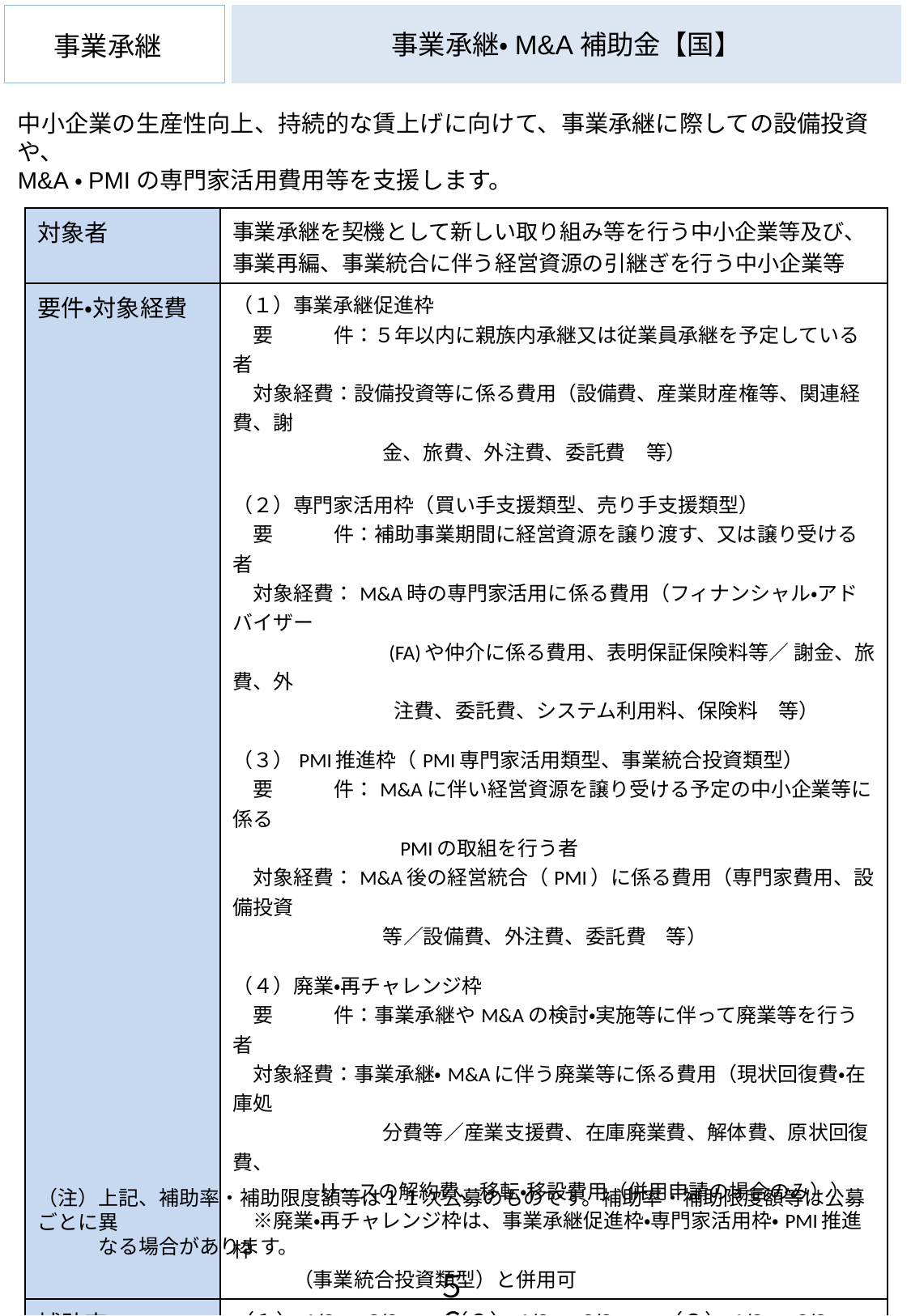

事業承継
事業承継・M&A補助金【国】
中小企業の生産性向上、持続的な賃上げに向けて、事業承継に際しての設備投資や、
M&A・PMIの専門家活用費用等を支援します。
| 対象者 | 事業承継を契機として新しい取り組み等を行う中小企業等及び、事業再編、事業統合に伴う経営資源の引継ぎを行う中小企業等 |
| --- | --- |
| 要件・対象経費 | （１）事業承継促進枠 　要　　　件：５年以内に親族内承継又は従業員承継を予定している者 　対象経費：設備投資等に係る費用（設備費、産業財産権等、関連経費、謝 　　　　　　　 金、旅費、外注費、委託費　等） （２）専門家活用枠（買い手支援類型、売り手支援類型） 　要　　　件：補助事業期間に経営資源を譲り渡す、又は譲り受ける者 　対象経費：M&A時の専門家活用に係る費用（フィナンシャル・アドバイザー 　　　　　　　 (FA)や仲介に係る費用、表明保証保険料等／ 謝金、旅費、外 　　　　　　　　注費、委託費、システム利用料、保険料　等） （３）PMI推進枠（PMI専門家活用類型、事業統合投資類型） 　要　　　件：M&Aに伴い経営資源を譲り受ける予定の中小企業等に係る 　　　　　　　　PMIの取組を行う者 　対象経費：M&A後の経営統合（PMI）に係る費用（専門家費用、設備投資 　　　　　　　 等／設備費、外注費、委託費　等） （４）廃業・再チャレンジ枠 　要　　　件：事業承継やM&Aの検討・実施等に伴って廃業等を行う者 　対象経費：事業承継・M&Aに伴う廃業等に係る費用（現状回復費・在庫処 　　　　　　　 分費等／産業支援費、在庫廃業費、解体費、原状回復費、 リースの解約費、移転・移設費用（併用申請の場合のみ）） 　※廃業・再チャレンジ枠は、事業承継促進枠・専門家活用枠・PMI推進枠 　　　（事業統合投資類型）と併用可 |
| 補助率 | （１）1/2～2/3　　（２）1/3～2/3　　（３）1/2～2/3　　（４）1/2～2/3 |
| 補助限度額 | （１）800万円（一定の賃上げ実施する場合1,000万円） （２）600～800万円（100億企業要件を満たす場合2,000万円） （３）150～800万円（一定の賃上げ実施する場合1,000万円） （４）150万円 |
| お問い合わせ先 | 事業承継・Ｍ＆Ａ補助金事務局 ＴＥＬ：050-3145-3812 URL ：https://jsh.go.jp/ |
4/9
更　新
（注）上記、補助率・補助限度額等は１１次公募のものです。補助率・補助限度額等は公募ごとに異
　　　なる場合があります。
５６